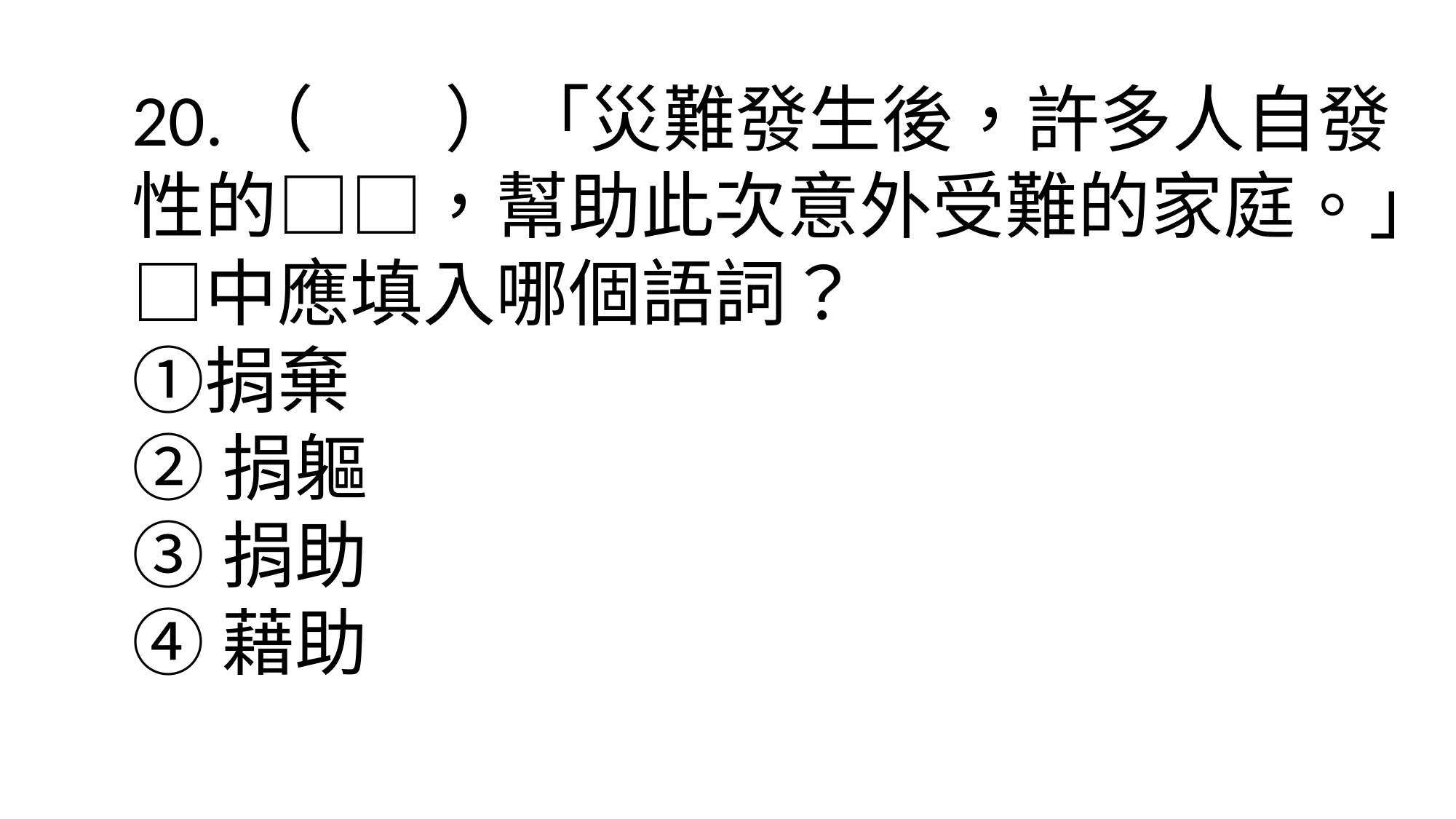

20.（        ）「災難發生後，許多人自發性的□□，幫助此次意外受難的家庭。」□中應填入哪個語詞？　
①捐棄
②捐軀
③捐助
④藉助